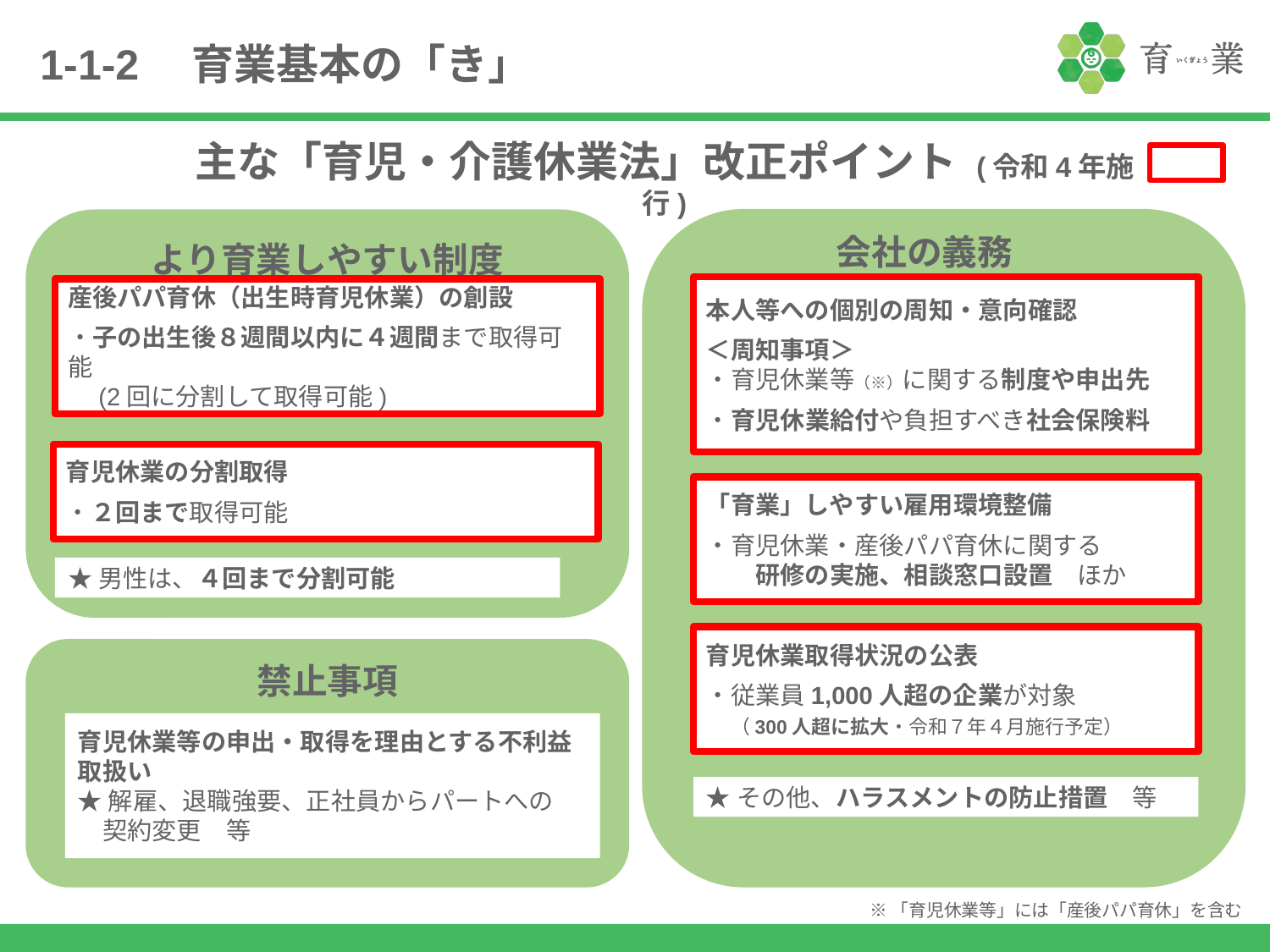

1-1-2　育業基本の「き」
主な「育児・介護休業法」改正ポイント (令和4年施行)

　　　　　　　
　　　　　　かい
より育業しやすい制度

会社の義務
本人等への個別の周知・意向確認
＜周知事項＞
・育児休業等（※）に関する制度や申出先
・育児休業給付や負担すべき社会保険料
産後パパ育休（出生時育児休業）の創設
・子の出生後８週間以内に４週間まで取得可能
　(2回に分割して取得可能)
育児休業の分割取得
・２回まで取得可能
「育業」しやすい雇用環境整備
・育児休業・産後パパ育休に関する
　　研修の実施、相談窓口設置　ほか
★男性は、４回まで分割可能
育児休業取得状況の公表
・従業員1,000人超の企業が対象
　（300人超に拡大・令和７年４月施行予定）
禁止事項

育児休業等の申出・取得を理由とする不利益取扱い
★解雇、退職強要、正社員からパートへの
　契約変更　等
★その他、ハラスメントの防止措置　等
※「育児休業等」には「産後パパ育休」を含む